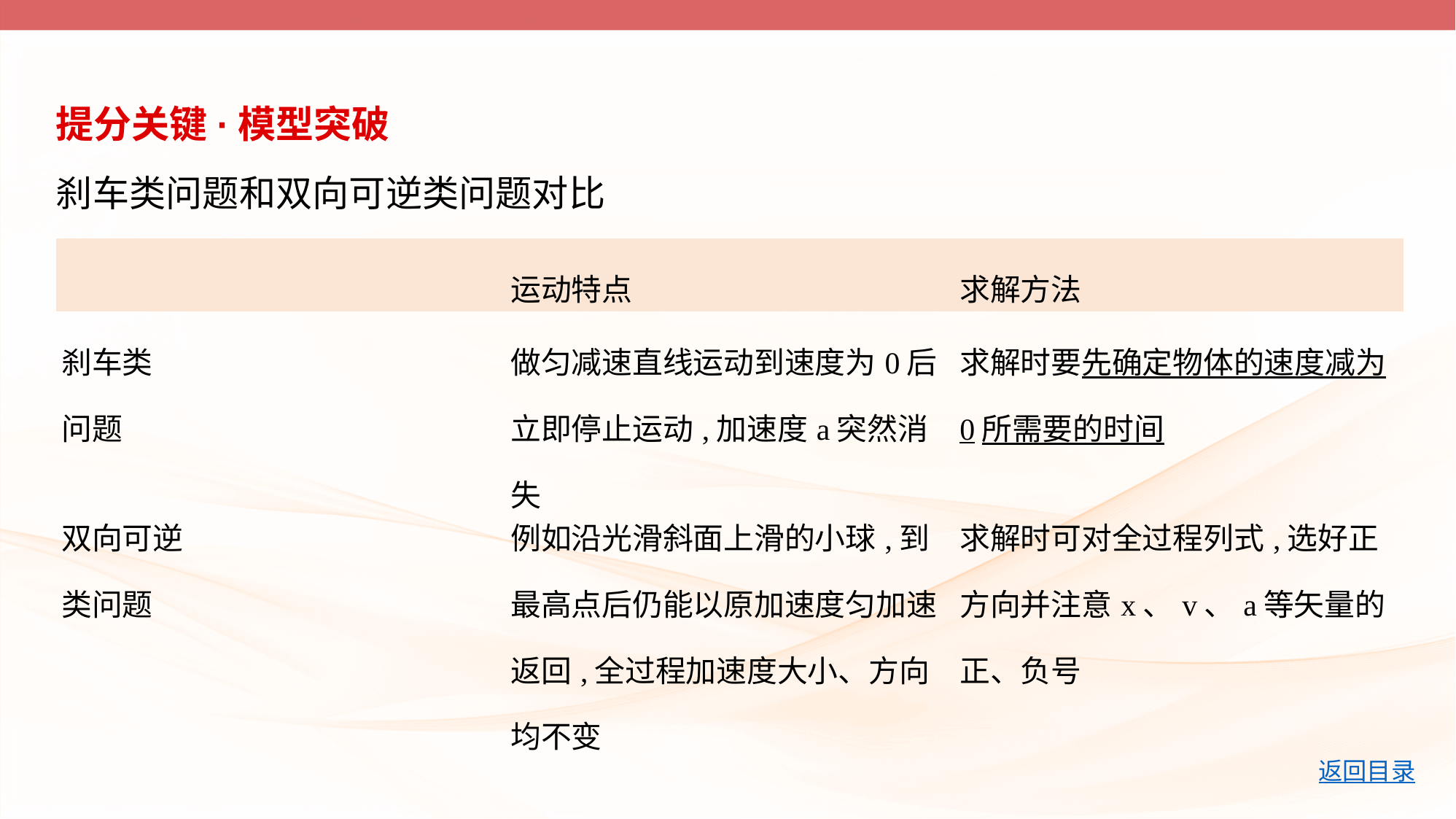

提分关键·模型突破
刹车类问题和双向可逆类问题对比
|  | 运动特点 | 求解方法 |
| --- | --- | --- |
| 刹车类 问题 | 做匀减速直线运动到速度为0后 立即停止运动,加速度a突然消失 | 求解时要先确定物体的速度减为 0所需要的时间 |
| 双向可逆 类问题 | 例如沿光滑斜面上滑的小球,到 最高点后仍能以原加速度匀加速 返回,全过程加速度大小、方向 均不变 | 求解时可对全过程列式,选好正 方向并注意x、v、a等矢量的 正、负号 |